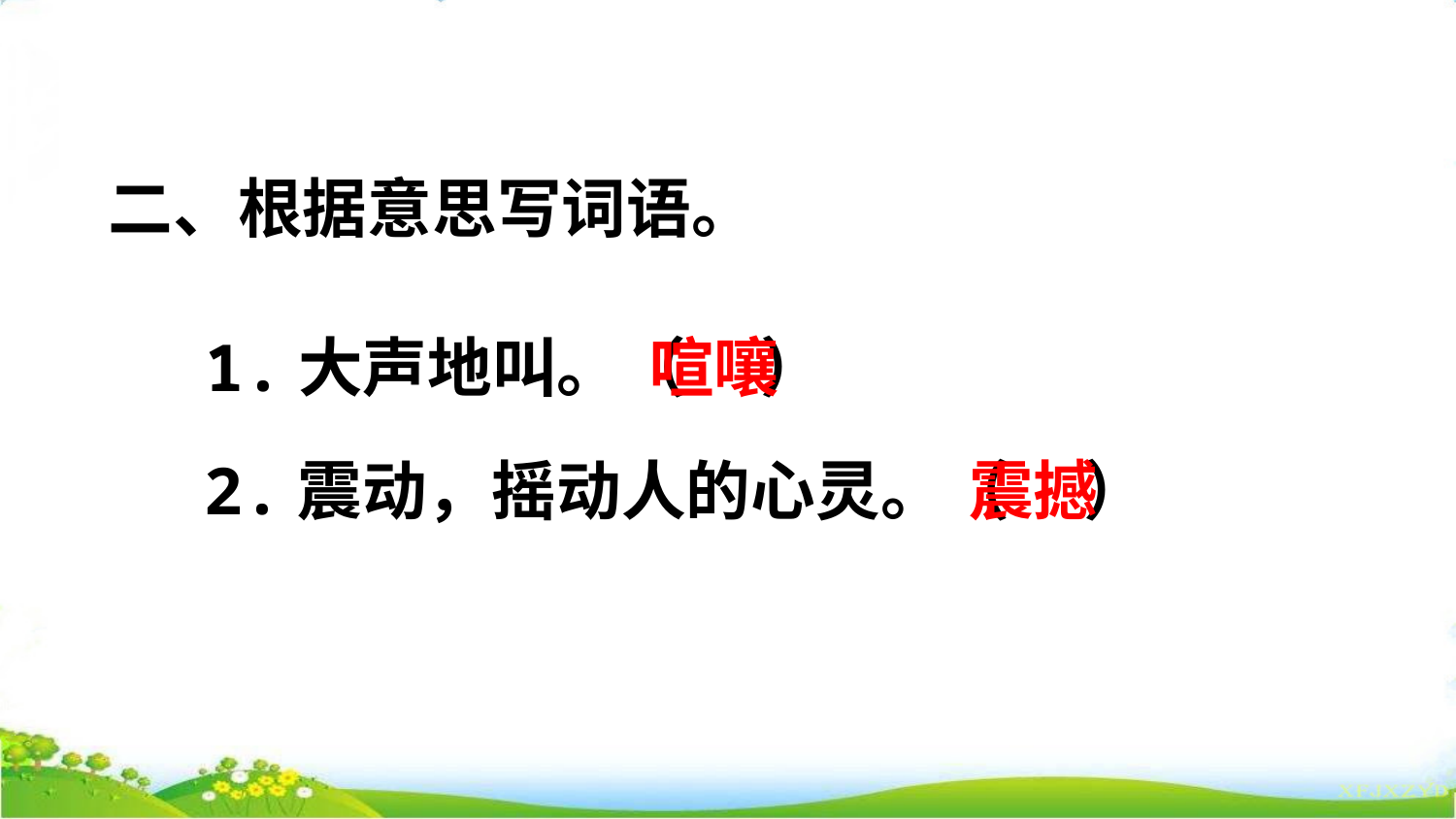

二、根据意思写词语。
1.大声地叫。（     ）
喧嚷
2.震动，摇动人的心灵。（     ）
震撼